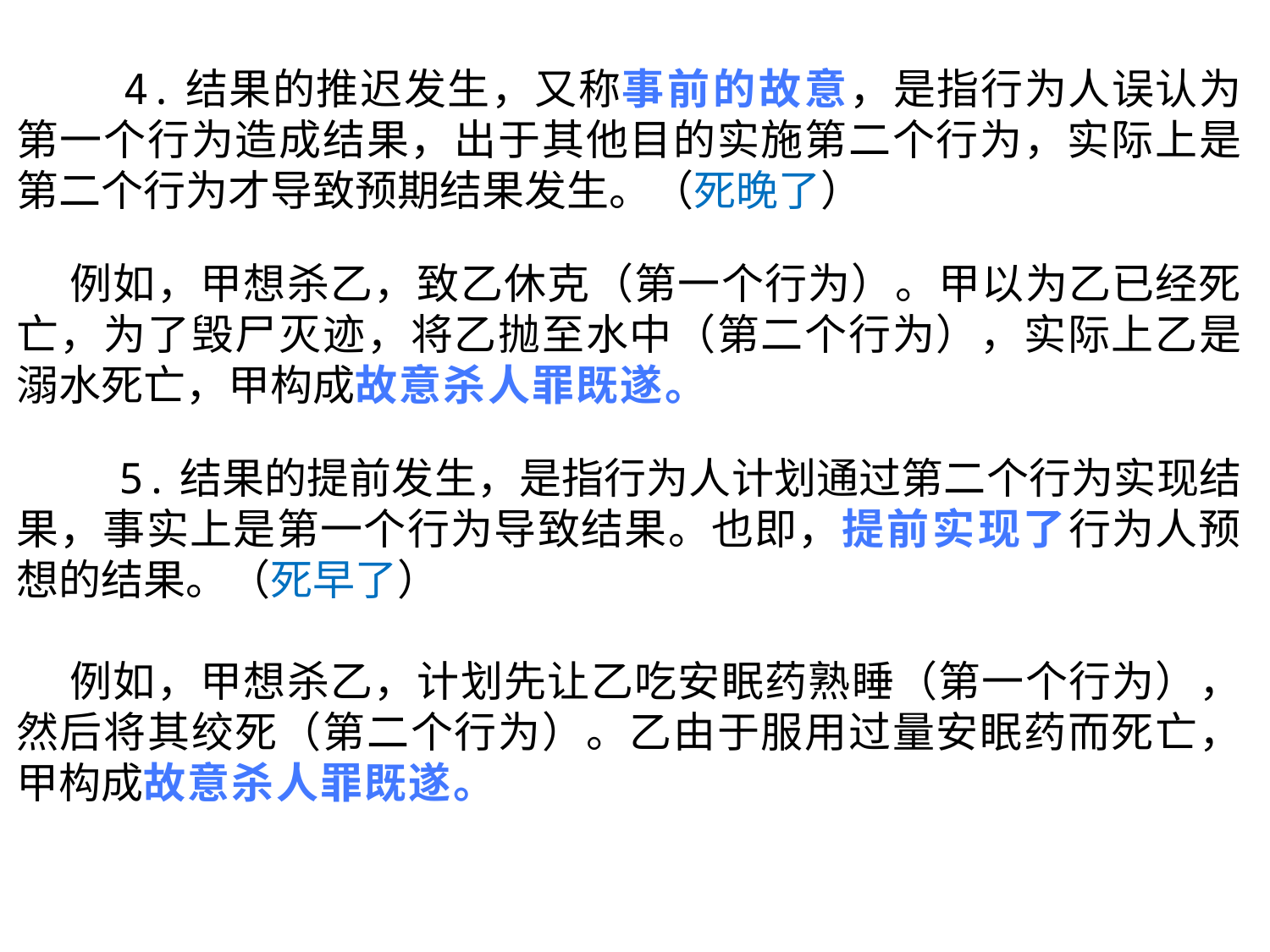

4.结果的推迟发生，又称事前的故意，是指行为人误认为第一个行为造成结果，出于其他目的实施第二个行为，实际上是第二个行为才导致预期结果发生。（死晚了）

    例如，甲想杀乙，致乙休克（第一个行为）。甲以为乙已经死亡，为了毁尸灭迹，将乙抛至水中（第二个行为），实际上乙是溺水死亡，甲构成故意杀人罪既遂。

    5.结果的提前发生，是指行为人计划通过第二个行为实现结果，事实上是第一个行为导致结果。也即，提前实现了行为人预想的结果。（死早了）

    例如，甲想杀乙，计划先让乙吃安眠药熟睡（第一个行为），然后将其绞死（第二个行为）。乙由于服用过量安眠药而死亡，甲构成故意杀人罪既遂。